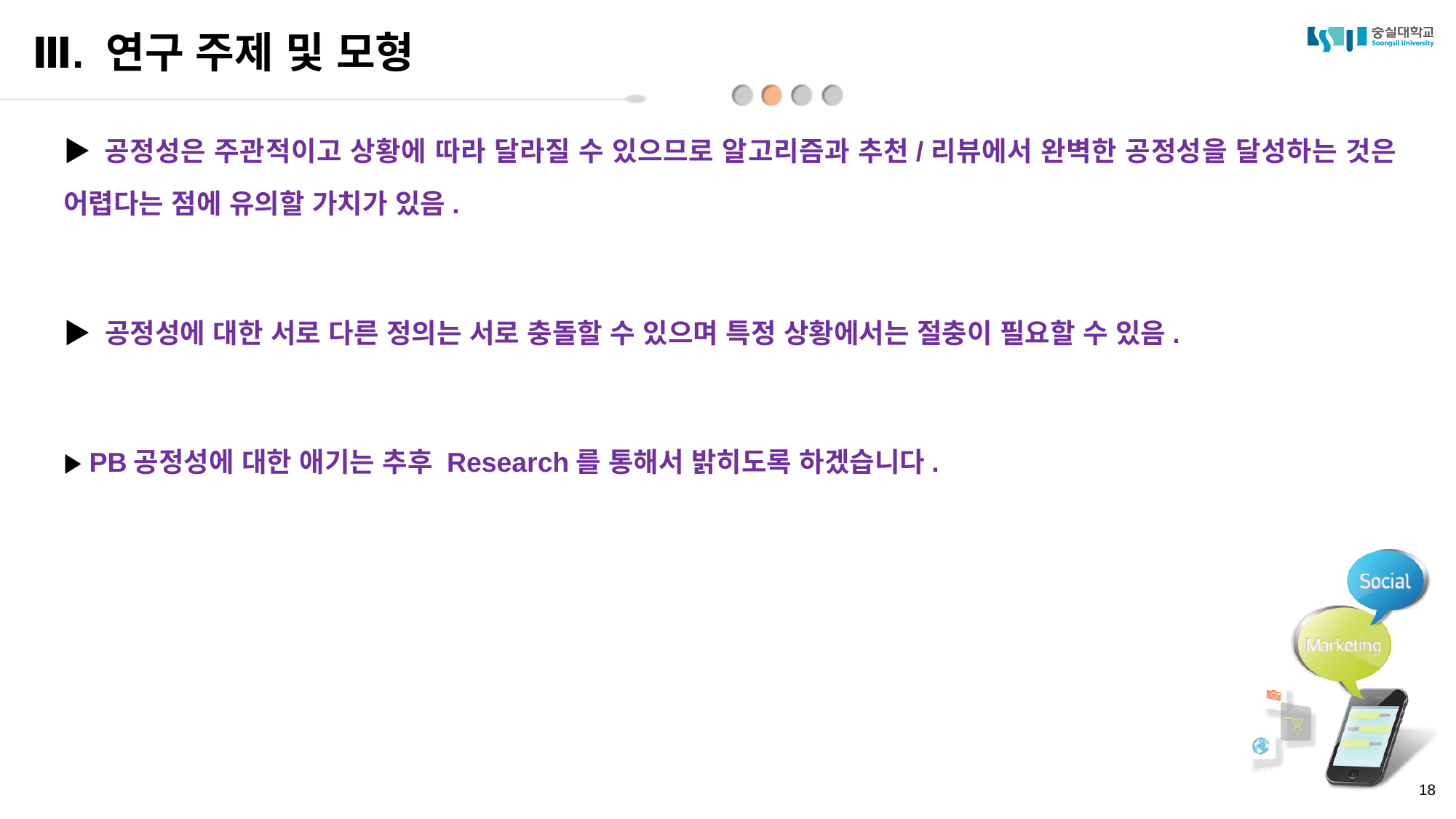

Ⅲ. 연구 주제 및 모형
▶ 공정성은 주관적이고 상황에 따라 달라질 수 있으므로 알고리즘과 추천/리뷰에서 완벽한 공정성을 달성하는 것은 어렵다는 점에 유의할 가치가 있음.

▶ 공정성에 대한 서로 다른 정의는 서로 충돌할 수 있으며 특정 상황에서는 절충이 필요할 수 있음.

▶ PB공정성에 대한 애기는 추후 Research를 통해서 밝히도록 하겠습니다.

18